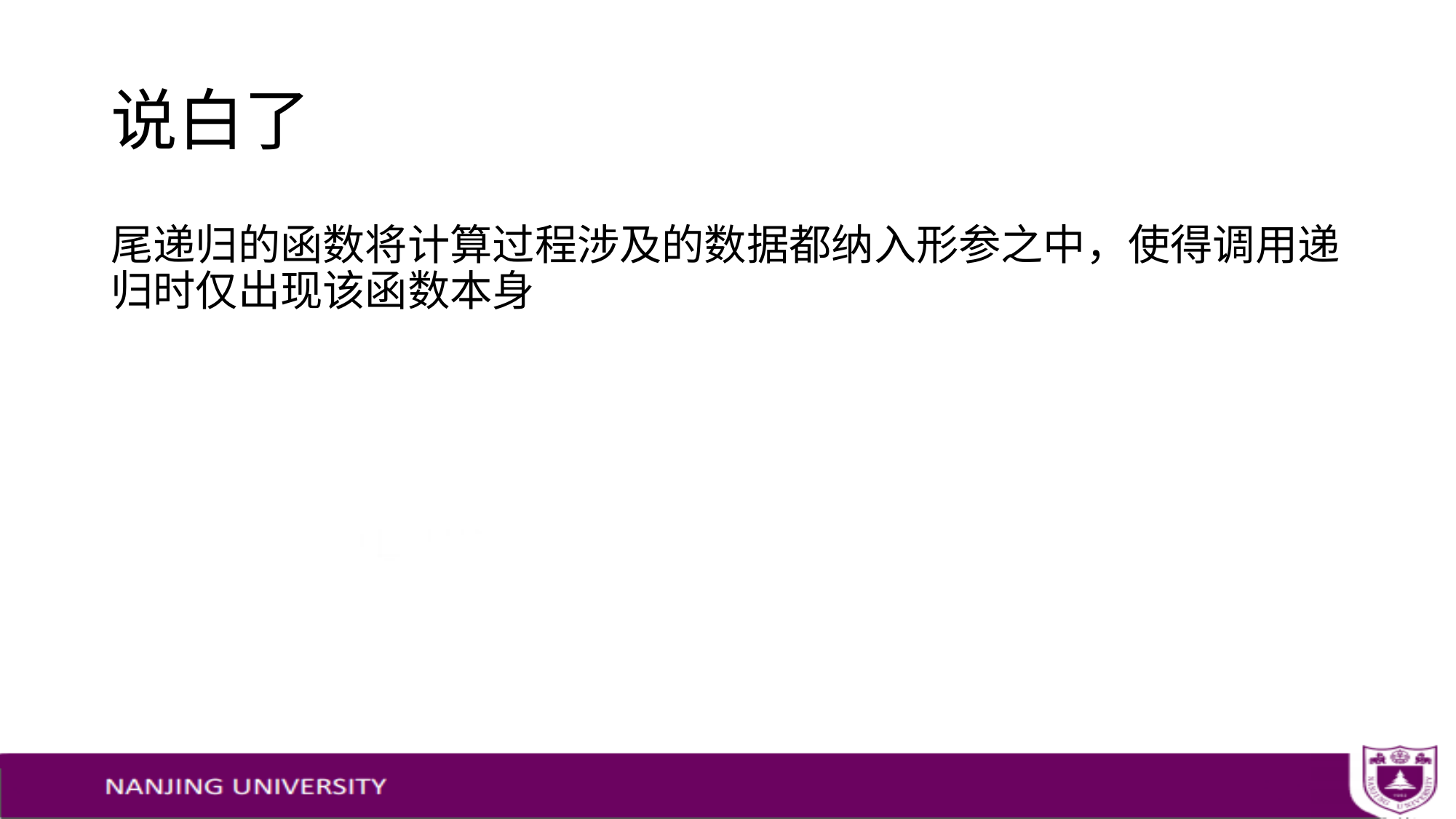

# 说白了
尾递归的函数将计算过程涉及的数据都纳入形参之中，使得调用递归时仅出现该函数本身